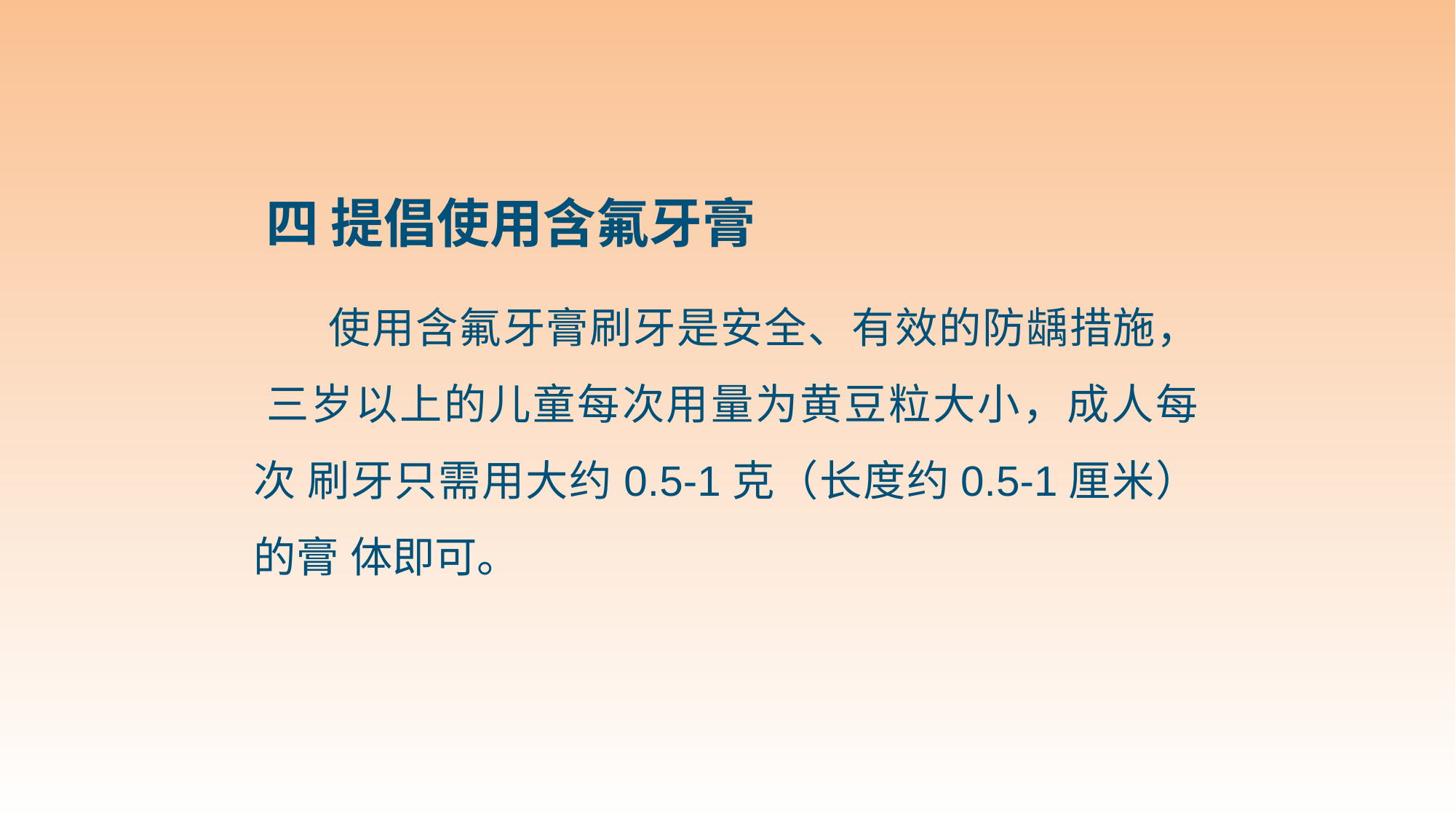

# 四 提倡使用含氟牙膏
使用含氟牙膏刷牙是安全、有效的防龋措施，  三岁以上的儿童每次用量为黄豆粒大小，成人每次 刷牙只需用大约0.5-1克（长度约0.5-1厘米）的膏 体即可。